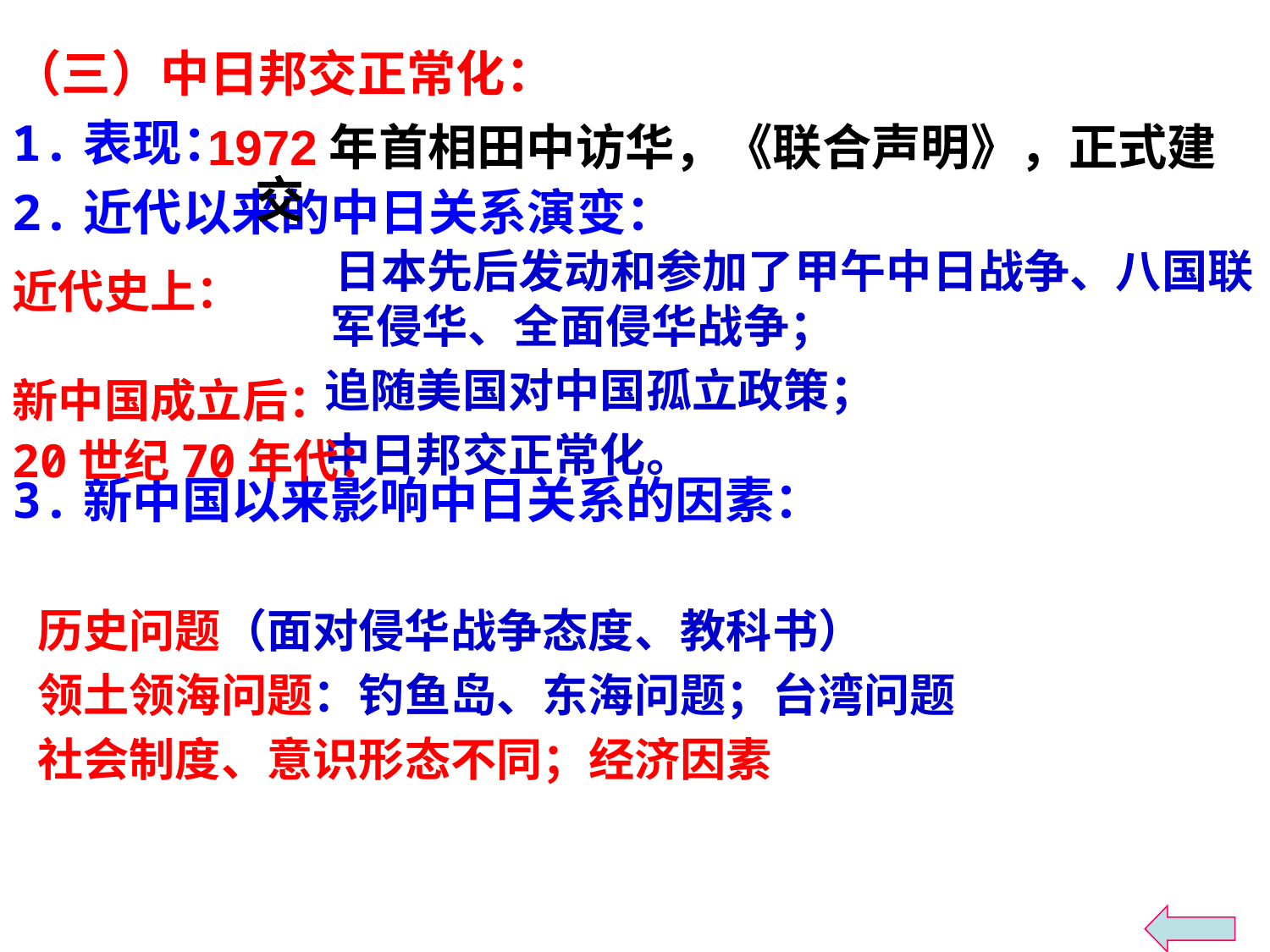

（三）中日邦交正常化：
1.表现：
2.近代以来的中日关系演变：

3.新中国以来影响中日关系的因素：

1972年首相田中访华，《联合声明》，正式建交
    日本先后发动和参加了甲午中日战争、八国联军侵华、全面侵华战争；
   追随美国对中国孤立政策；
   中日邦交正常化。
近代史上：

新中国成立后：
20世纪70年代：
历史问题（面对侵华战争态度、教科书）
领土领海问题：钓鱼岛、东海问题；台湾问题
社会制度、意识形态不同；经济因素